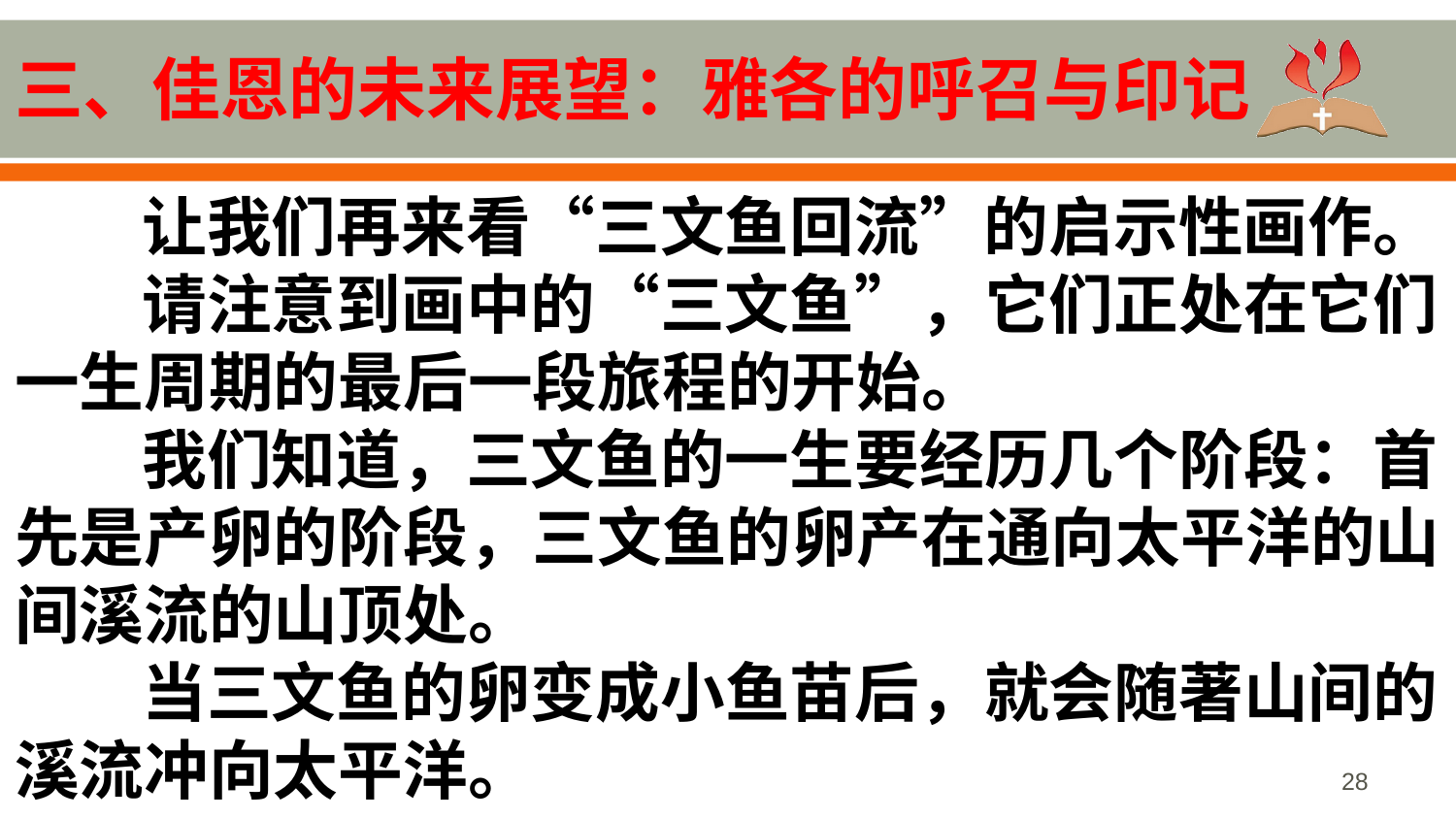

# 三、佳恩的未来展望：雅各的呼召与印记
让我们再来看“三文鱼回流”的启示性画作。
请注意到画中的“三文鱼”，它们正处在它们一生周期的最后一段旅程的开始。
我们知道，三文鱼的一生要经历几个阶段：首先是产卵的阶段，三文鱼的卵产在通向太平洋的山间溪流的山顶处。
当三文鱼的卵变成小鱼苗后，就会随著山间的溪流冲向太平洋。

28